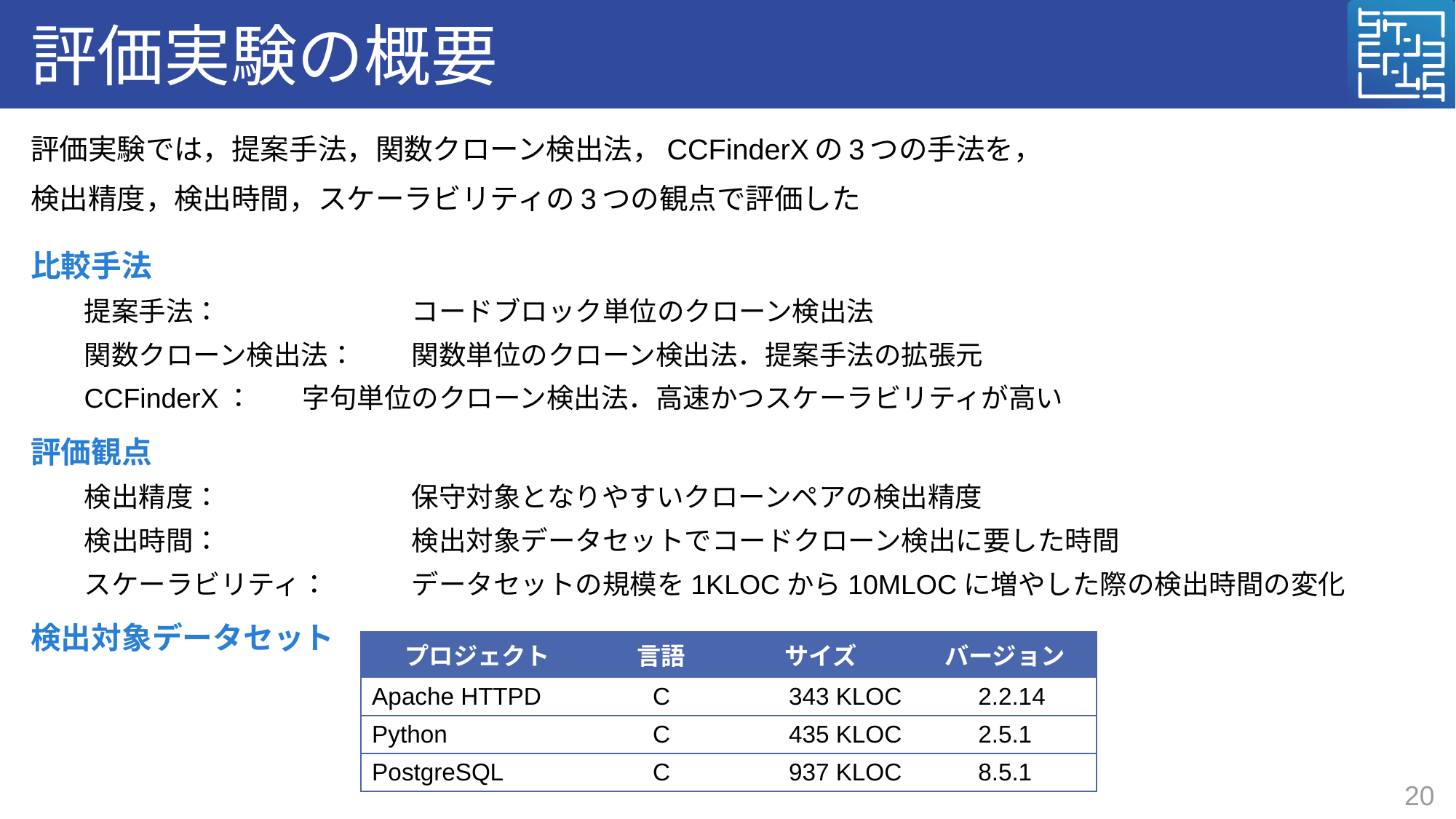

# 評価実験の概要
評価実験では，提案手法，関数クローン検出法，CCFinderXの3つの手法を，
検出精度，検出時間，スケーラビリティの3つの観点で評価した
比較手法
提案手法： 		コードブロック単位のクローン検出法
関数クローン検出法：	関数単位のクローン検出法．提案手法の拡張元
CCFinderX：	字句単位のクローン検出法．高速かつスケーラビリティが高い
評価観点
検出精度：　		保守対象となりやすいクローンペアの検出精度
検出時間：  		検出対象データセットでコードクローン検出に要した時間
スケーラビリティ： 	データセットの規模を1KLOCから10MLOCに増やした際の検出時間の変化
検出対象データセット

| プロジェクト | 言語 | サイズ | バージョン |
| --- | --- | --- | --- |
| Apache HTTPD | C | 343 KLOC | 2.2.14 |
| Python | C | 435 KLOC | 2.5.1 |
| PostgreSQL | C | 937 KLOC | 8.5.1 |
20